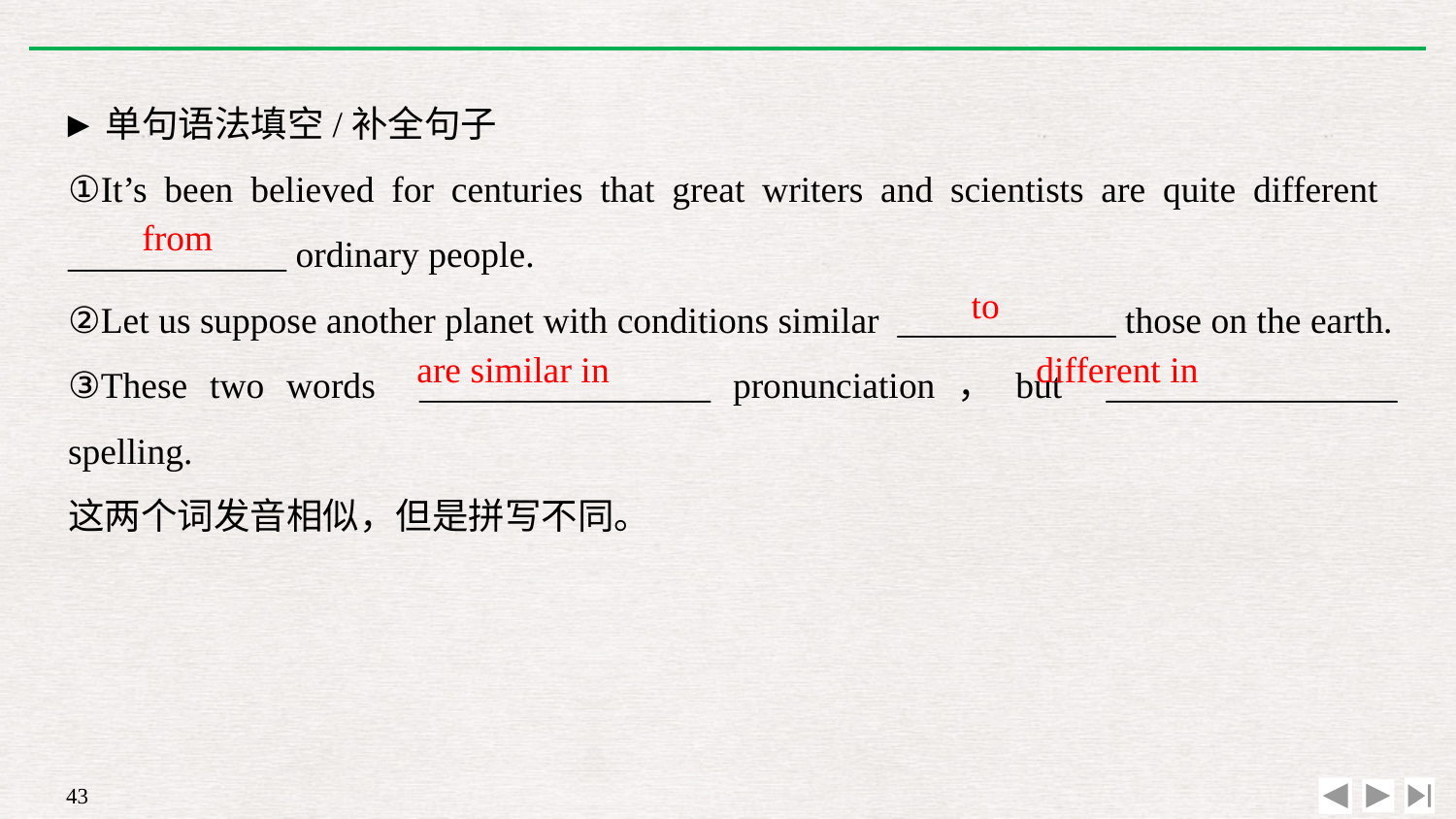

►单句语法填空/补全句子
①It’s been believed for centuries that great writers and scientists are quite different  ____________ ordinary people.
②Let us suppose another planet with conditions similar  ____________ those on the earth.
③These two words  ________________ pronunciation，but  ________________ spelling.
这两个词发音相似，但是拼写不同。
from
to
are similar in
different in